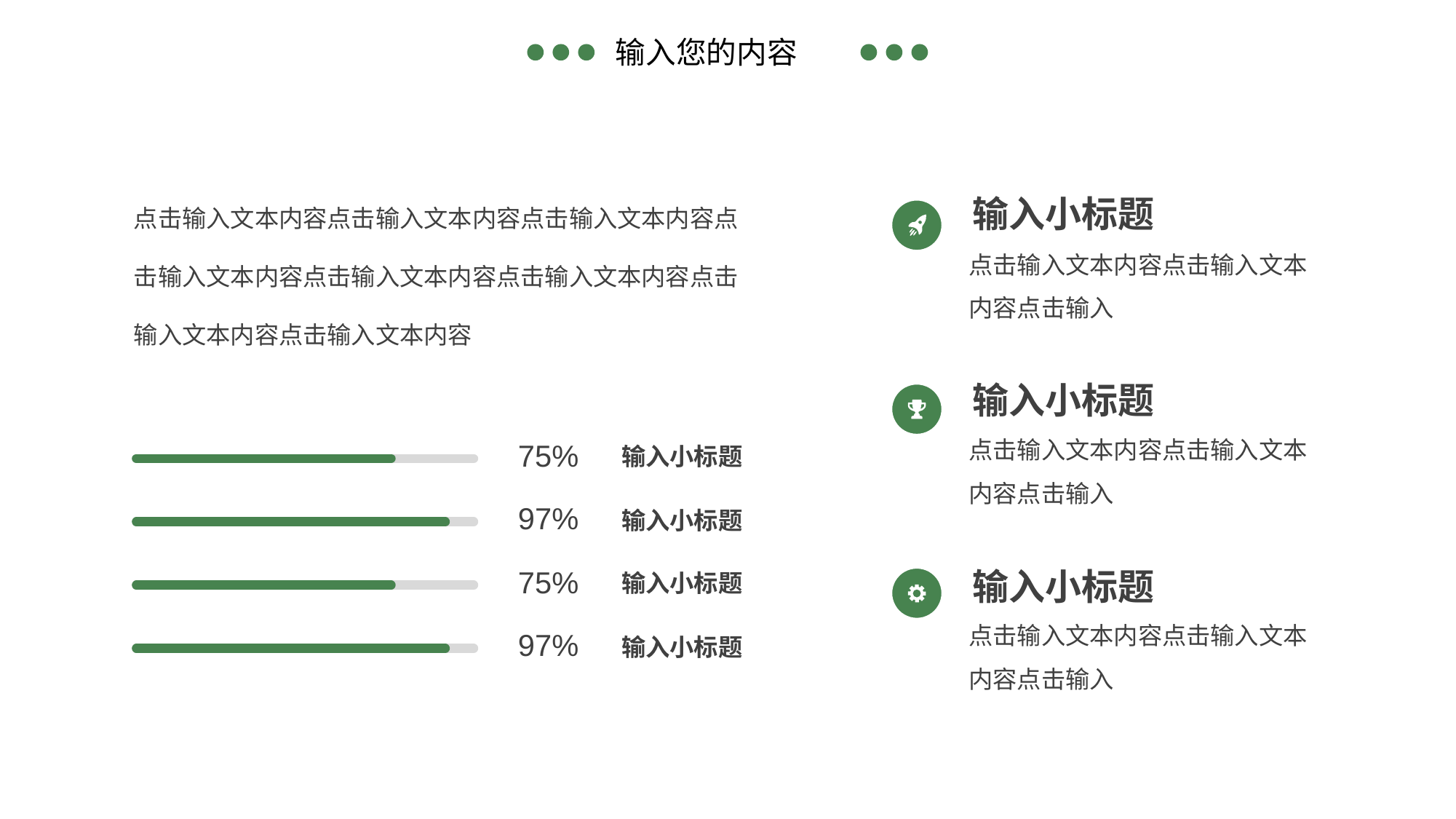

点击输入文本内容点击输入文本内容点击输入文本内容点击输入文本内容点击输入文本内容点击输入文本内容点击输入文本内容点击输入文本内容
75%
输入小标题
97%
输入小标题
75%
输入小标题
97%
输入小标题
输入小标题

点击输入文本内容点击输入文本内容点击输入
输入小标题

点击输入文本内容点击输入文本内容点击输入
输入小标题

点击输入文本内容点击输入文本内容点击输入